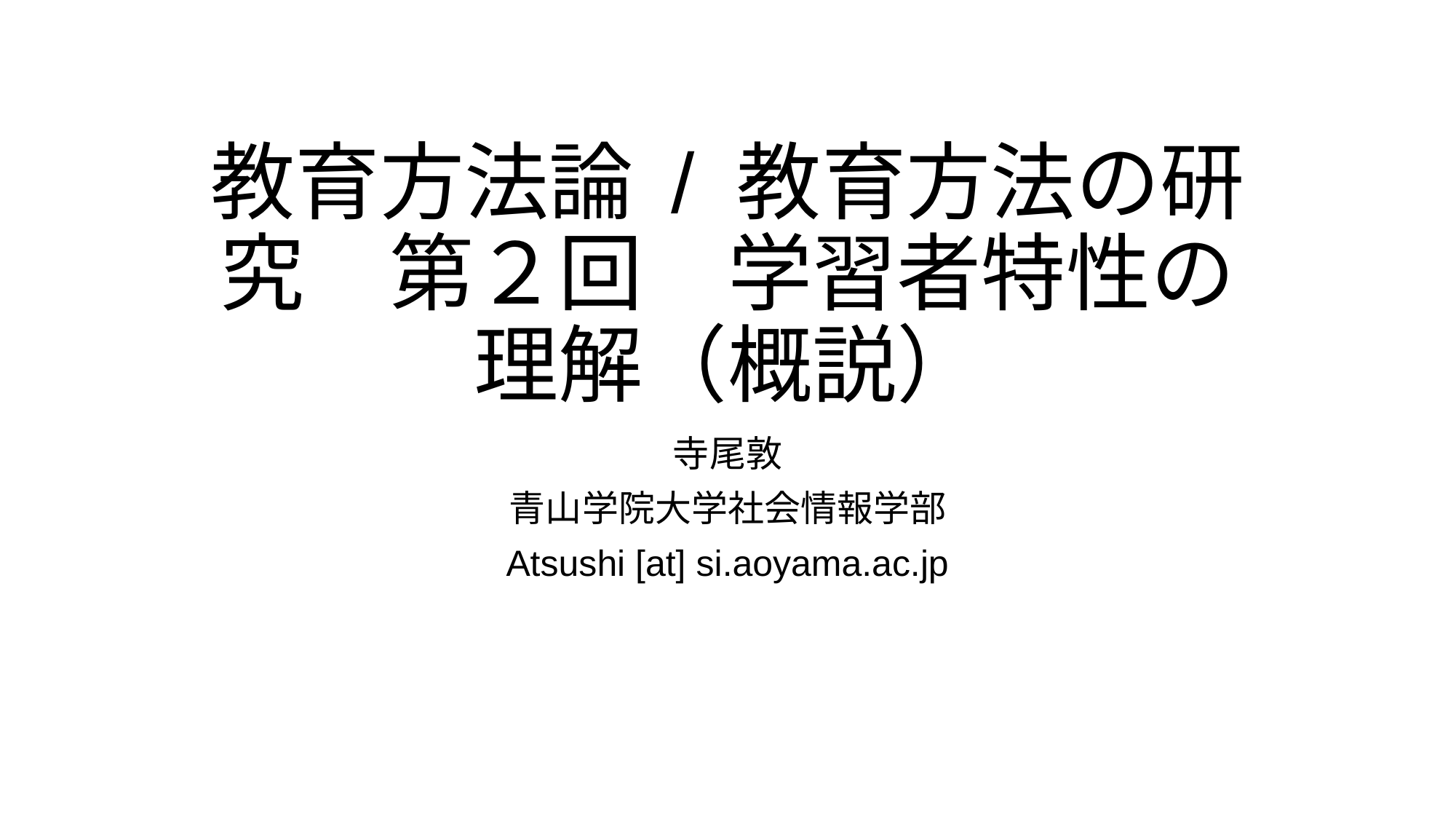

# 教育方法論 / 教育方法の研究　第２回　学習者特性の理解（概説）
寺尾敦
青山学院大学社会情報学部
Atsushi [at] si.aoyama.ac.jp